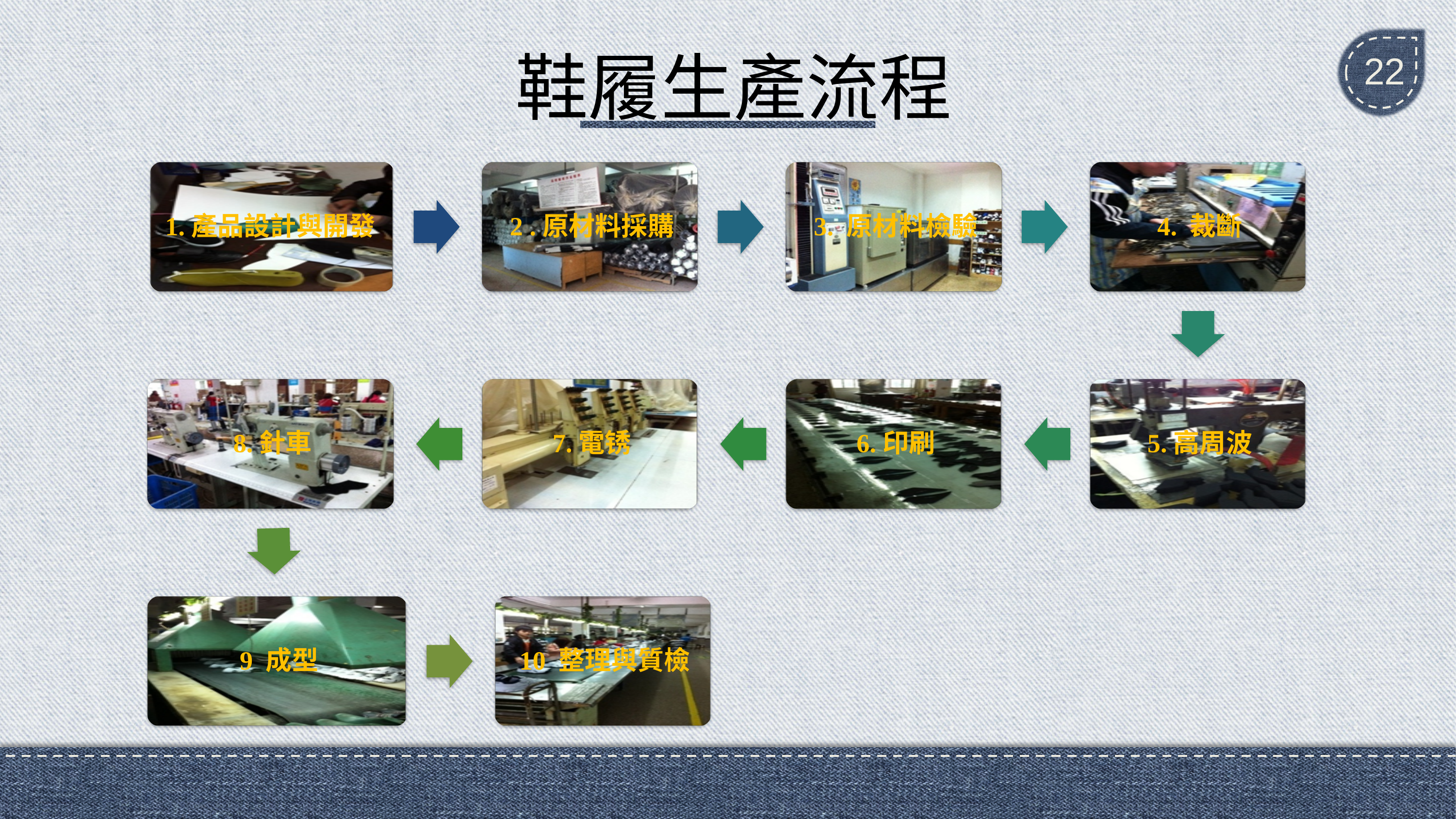

# 鞋履生產流程
22
1.產品設計與開發

2 .原材料採購

3. 原材料檢驗

4. 裁斷

5.高周波

6.印刷

7.電锈

8.針車

9 成型

10 整理與質檢